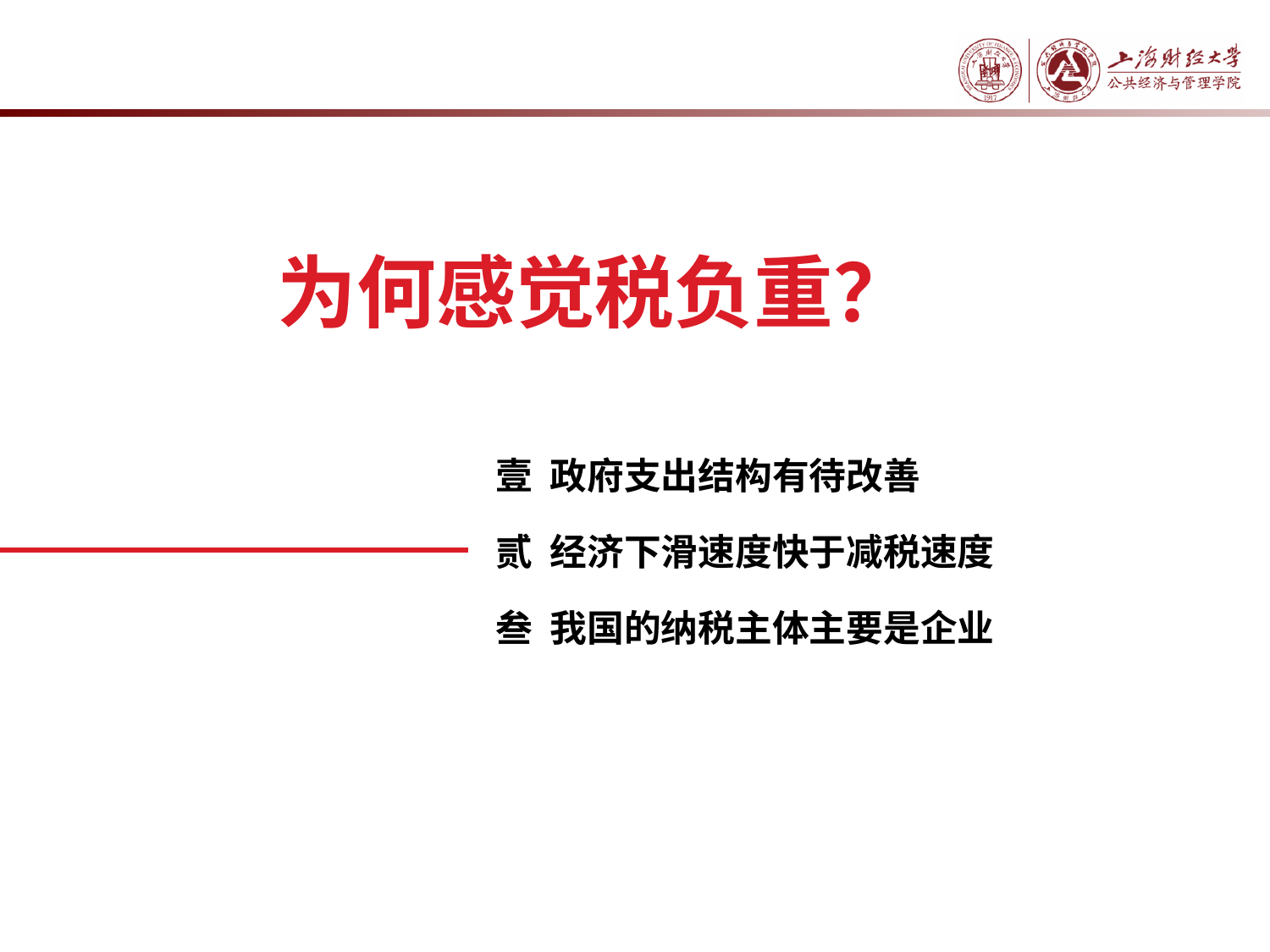

为何感觉税负重？
 政府支出结构有待改善
 经济下滑速度快于减税速度
 我国的纳税主体主要是企业